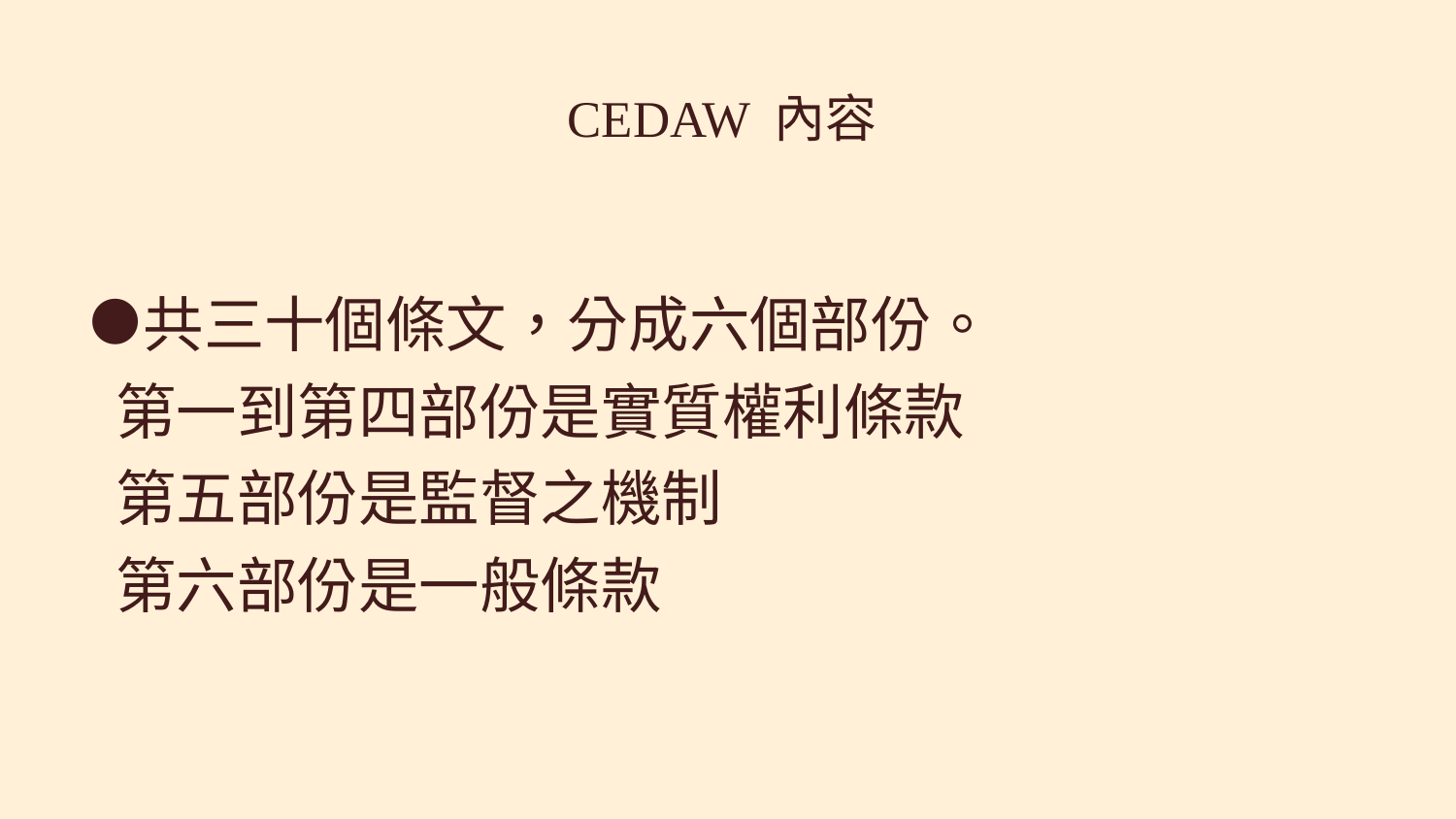

# CEDAW 內容
共三十個條文，分成六個部份。
 第一到第四部份是實質權利條款
 第五部份是監督之機制
 第六部份是一般條款